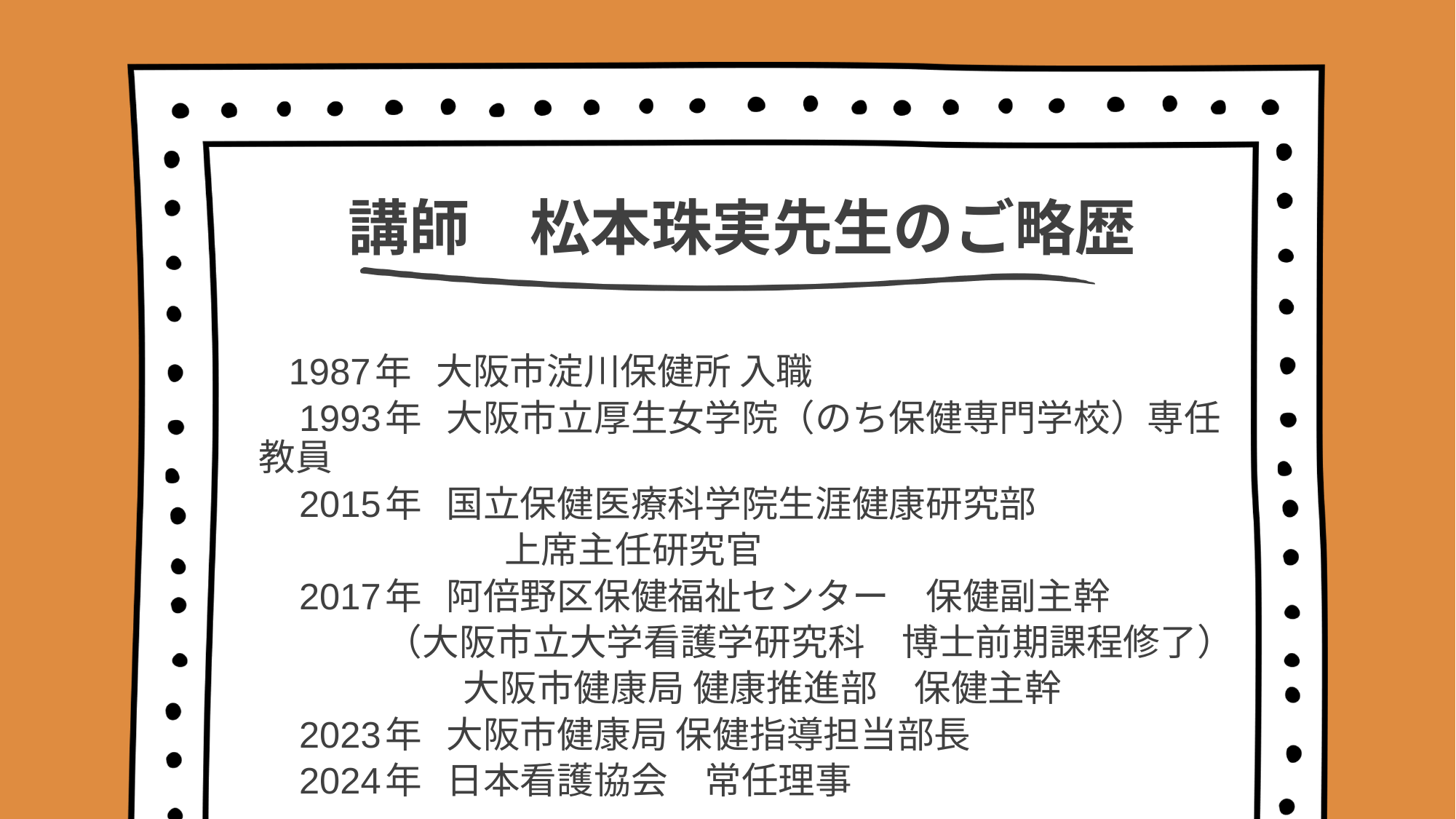

# 講師　松本珠実先生のご略歴
　 1987年   大阪市淀川保健所 入職
　1993年   大阪市立厚生女学院（のち保健専門学校）専任教員
　2015年   国立保健医療科学院生涯健康研究部
　　　　　　   上席主任研究官
　2017年   阿倍野区保健福祉センター　保健副主幹
　           （大阪市立大学看護学研究科　博士前期課程修了）
　　　　       大阪市健康局 健康推進部　保健主幹
　2023年   大阪市健康局 保健指導担当部長
　2024年   日本看護協会　常任理事